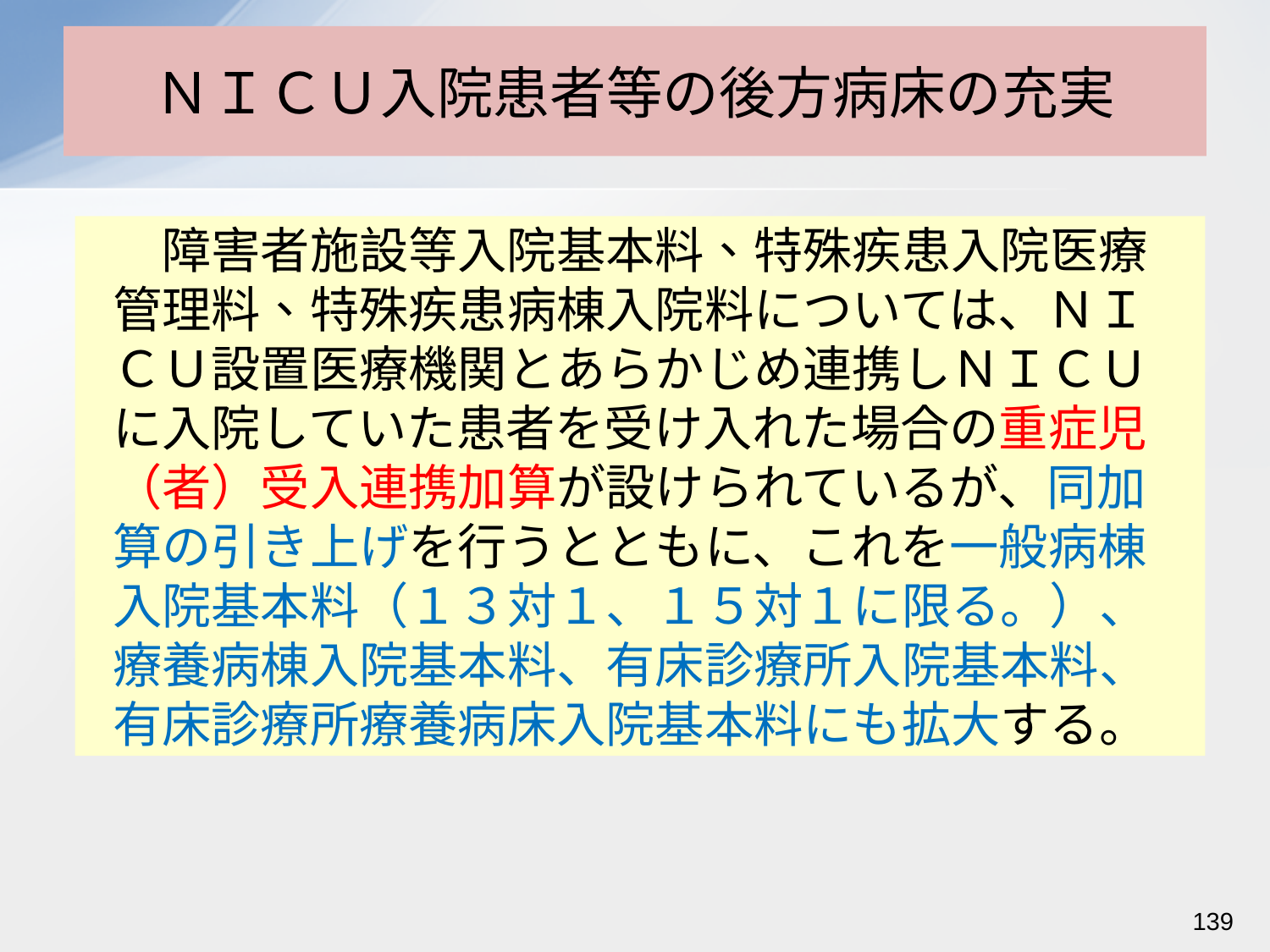

# ＮＩＣＵ入院患者等の後方病床の充実
障害者施設等入院基本料、特殊疾患入院医療管理料、特殊疾患病棟入院料については、ＮＩＣＵ設置医療機関とあらかじめ連携しＮＩＣＵに入院していた患者を受け入れた場合の重症児（者）受入連携加算が設けられているが、同加算の引き上げを行うとともに、これを一般病棟入院基本料（１３対１、１５対１に限る。）、療養病棟入院基本料、有床診療所入院基本料、有床診療所療養病床入院基本料にも拡大する。
139